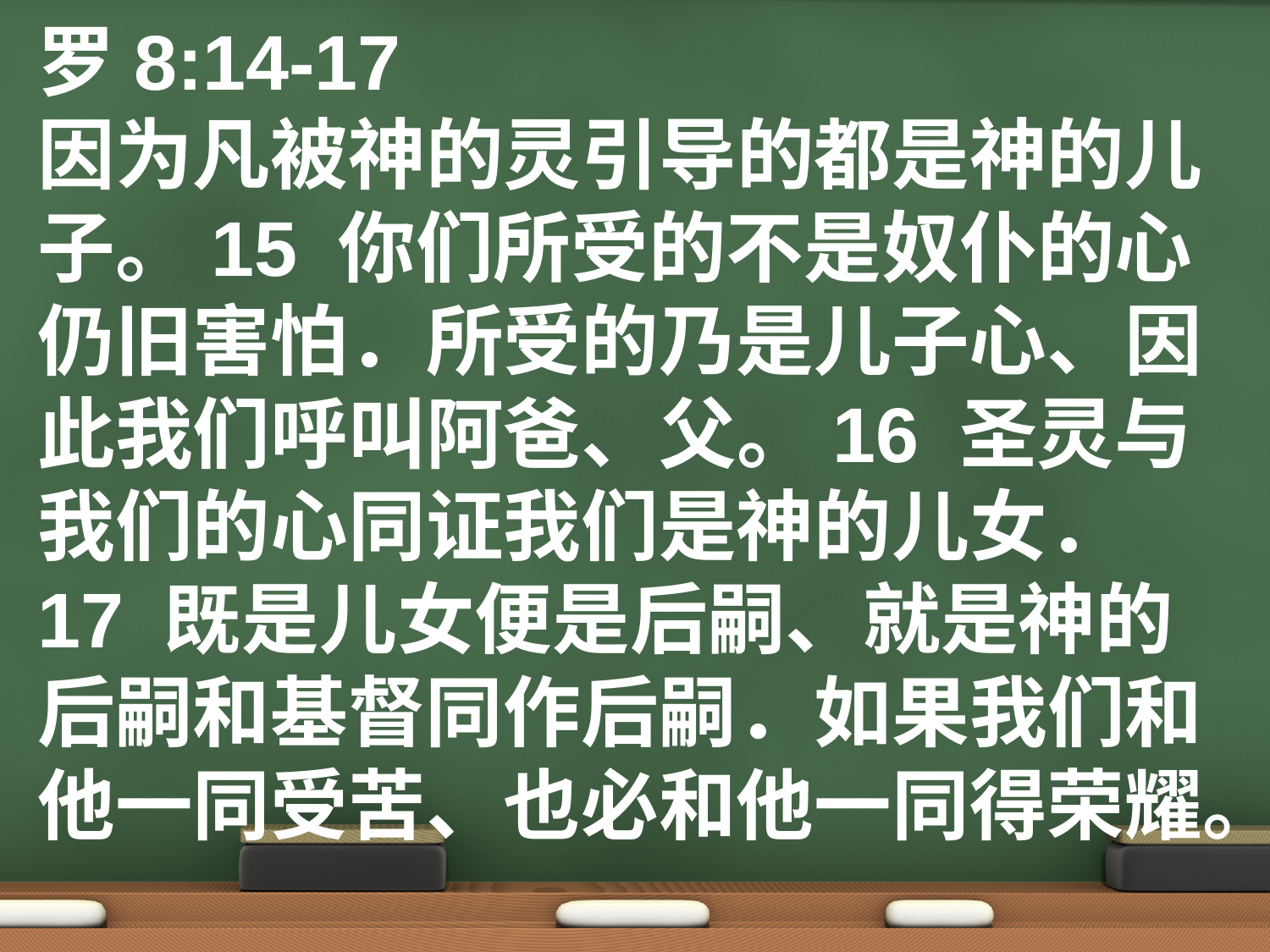

罗8:14-17
因为凡被神的灵引导的都是神的儿子。15 你们所受的不是奴仆的心仍旧害怕．所受的乃是儿子心、因此我们呼叫阿爸、父。16 圣灵与我们的心同证我们是神的儿女．
17 既是儿女便是后嗣、就是神的后嗣和基督同作后嗣．如果我们和他一同受苦、也必和他一同得荣耀。